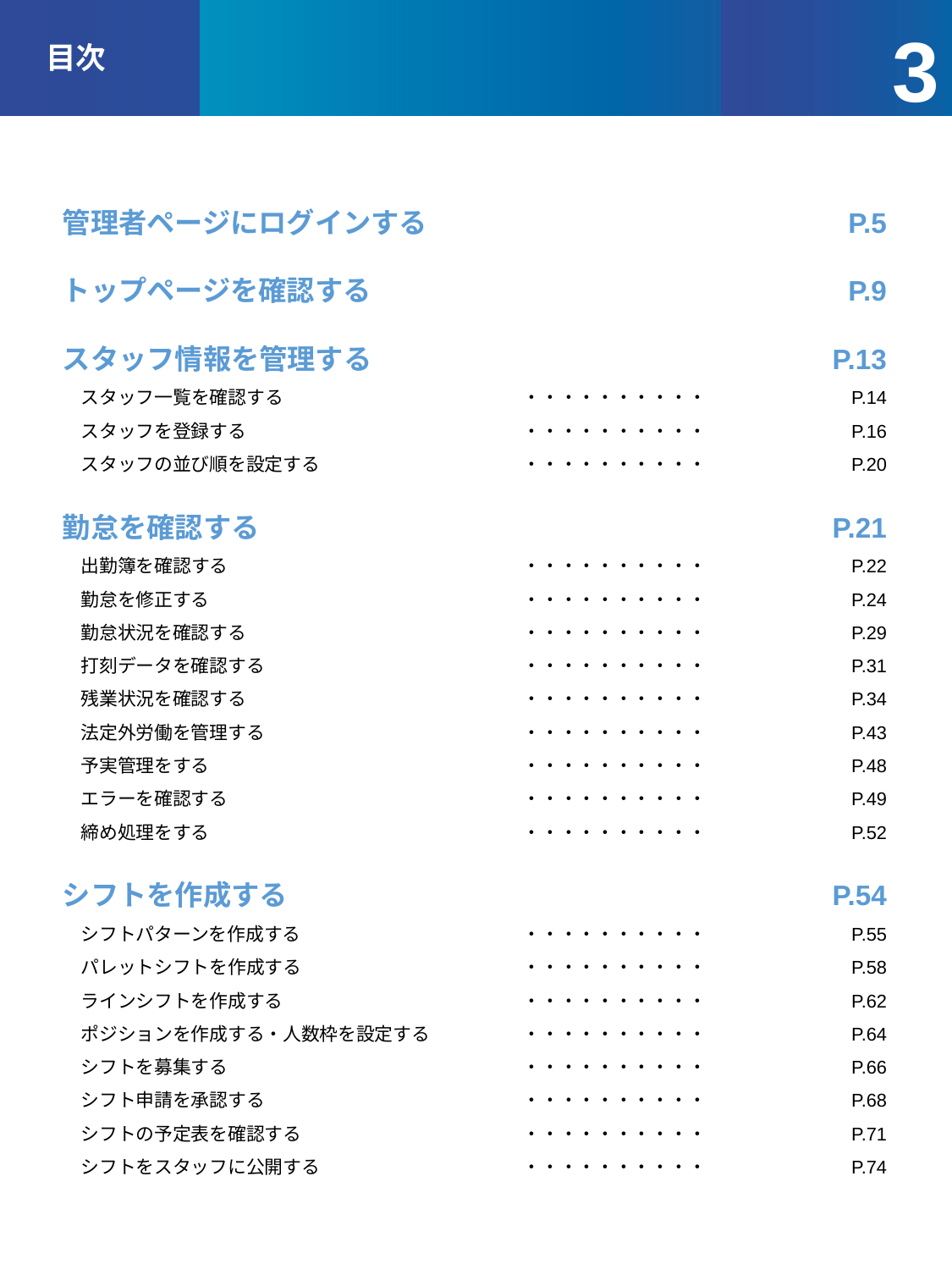

目次
3
管理者ページにログインする
トップページを確認する
スタッフ情報を管理する
　スタッフ一覧を確認する
　スタッフを登録する
　スタッフの並び順を設定する
勤怠を確認する
　出勤簿を確認する
　勤怠を修正する
　勤怠状況を確認する
　打刻データを確認する
　残業状況を確認する
　法定外労働を管理する
　予実管理をする
　エラーを確認する
　締め処理をする
シフトを作成する
　シフトパターンを作成する
　パレットシフトを作成する
　ラインシフトを作成する
　ポジションを作成する・人数枠を設定する
　シフトを募集する
　シフト申請を承認する
　シフトの予定表を確認する
　シフトをスタッフに公開する
・・・・
・・・・
・・・・
・・・・・・・・・・
・・・・・・・・・・
・・・・・・・・・・
・・・・
・・・・・・・・・・
・・・・・・・・・・
・・・・・・・・・・
・・・・・・・・・・
・・・・・・・・・・
・・・・・・・・・・
・・・・・・・・・・
・・・・・・・・・・
・・・・・・・・・・
・・・・
・・・・・・・・・・
・・・・・・・・・・
・・・・・・・・・・
・・・・・・・・・・
・・・・・・・・・・
・・・・・・・・・・・・・・・・・・・・
・・・・・・・・・・
P.5
P.9
P.13
P.14
P.16
P.20
P.21
P.22
P.24
P.29
P.31
P.34
P.43
P.48
P.49
P.52
P.54
P.55
P.58
P.62
P.64
P.66
P.68
P.71
P.74